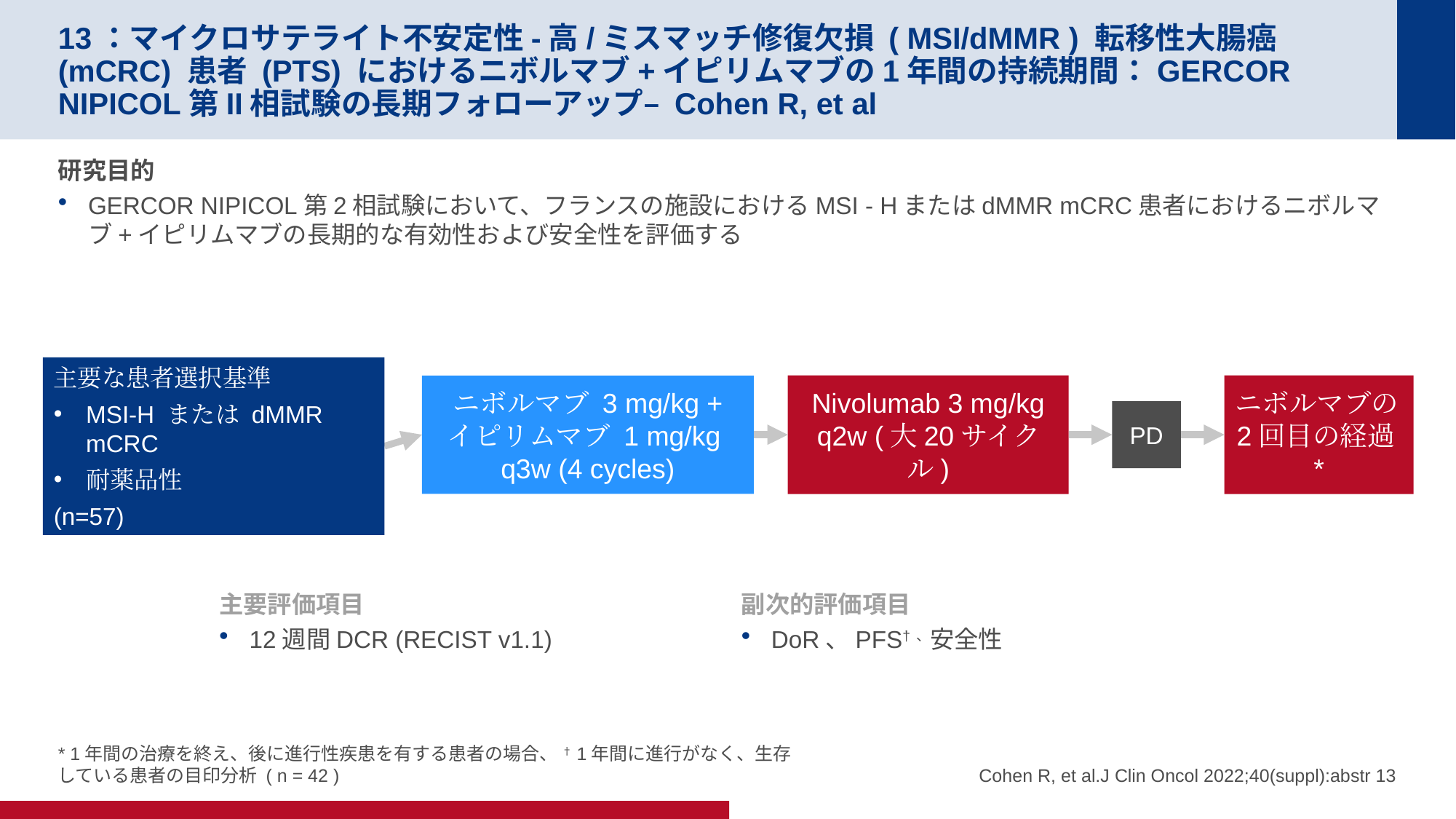

# 13：マイクロサテライト不安定性-高/ミスマッチ修復欠損 ( MSI/dMMR ) 転移性大腸癌 (mCRC) 患者 (PTS) におけるニボルマブ+イピリムマブの1年間の持続期間：GERCOR NIPICOL第II相試験の長期フォローアップ– Cohen R, et al
研究目的
GERCOR NIPICOL第2相試験において、フランスの施設におけるMSI - HまたはdMMR mCRC患者におけるニボルマブ+イピリムマブの長期的な有効性および安全性を評価する
主要な患者選択基準
MSI-H または dMMR mCRC
耐薬品性
(n=57)
Nivolumab 3 mg/kg q2w (大20サイクル)
ニボルマブの2回目の経過*
ニボルマブ 3 mg/kg +
イピリムマブ 1 mg/kg
q3w (4 cycles)
PD
主要評価項目
12週間DCR (RECIST v1.1)
副次的評価項目
DoR、PFS†、安全性
* 1年間の治療を終え、後に進行性疾患を有する患者の場合、 †1年間に進行がなく、生存している患者の目印分析 ( n = 42 )
Cohen R, et al.J Clin Oncol 2022;40(suppl):abstr 13